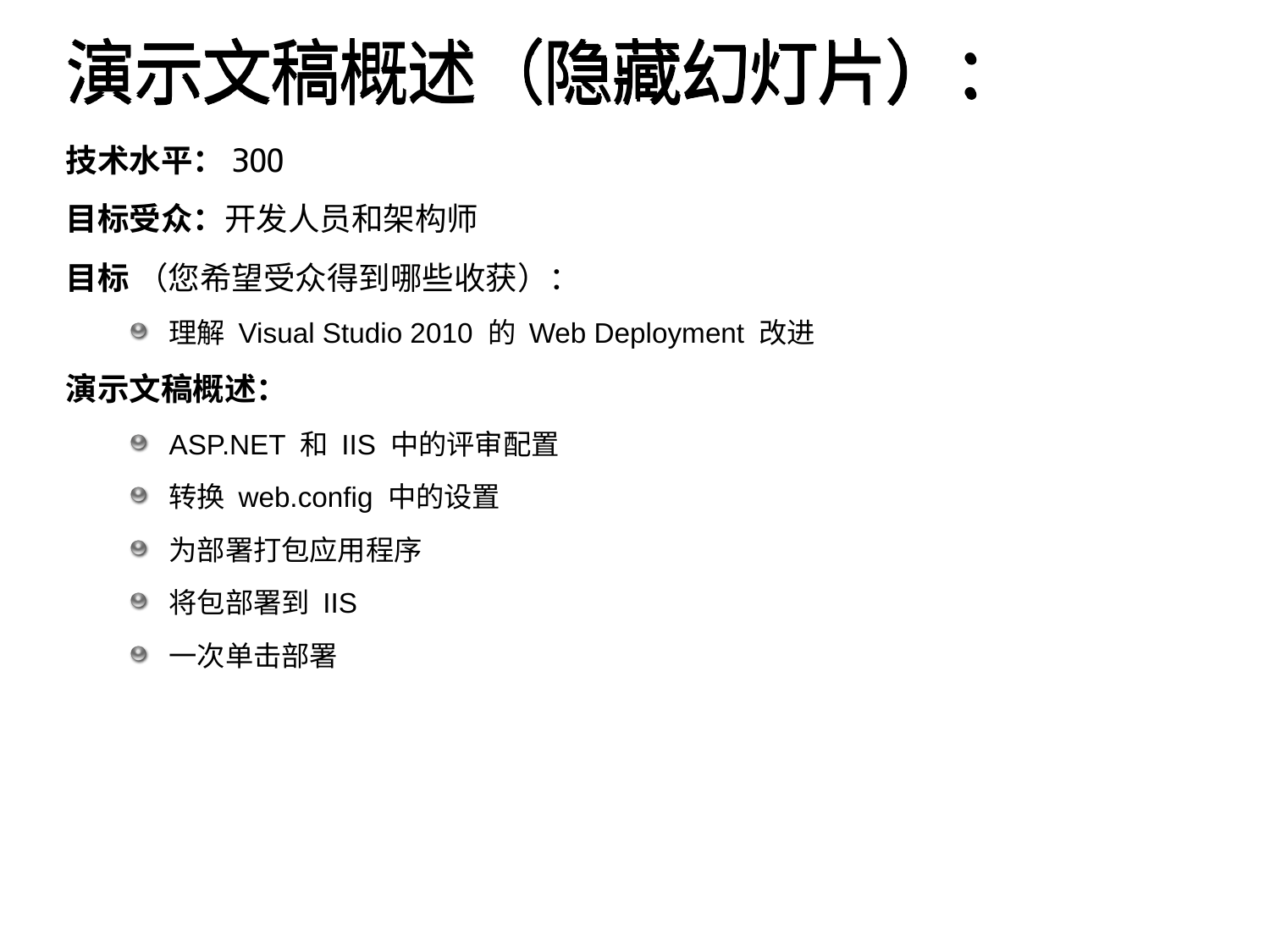

# 演示文稿概述（隐藏幻灯片）：
技术水平：300
目标受众：开发人员和架构师
目标 （您希望受众得到哪些收获）：
理解 Visual Studio 2010 的 Web Deployment 改进
演示文稿概述：
ASP.NET 和 IIS 中的评审配置
转换 web.config 中的设置
为部署打包应用程序
将包部署到 IIS
一次单击部署